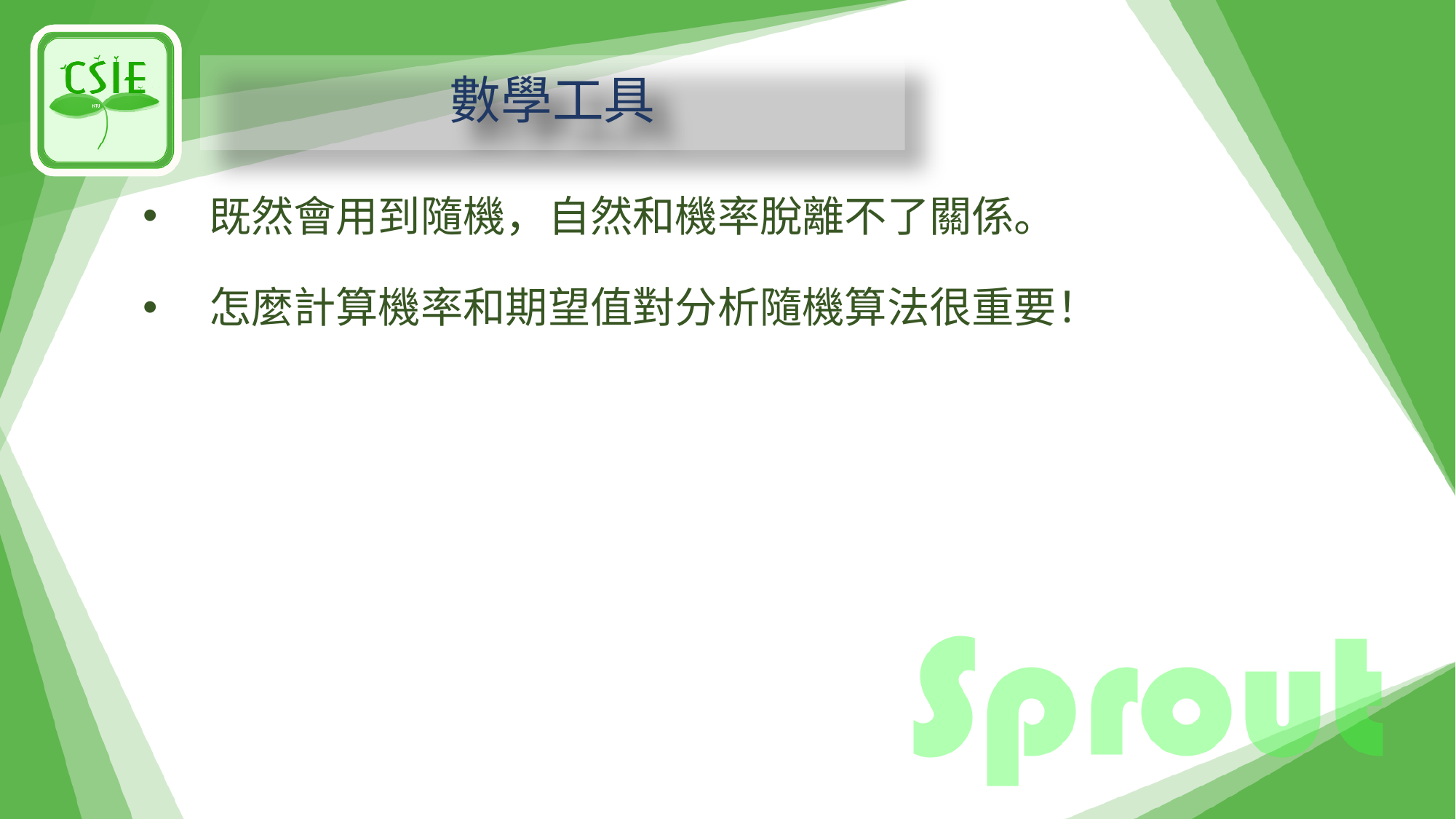

# 數學工具
 既然會用到隨機，自然和機率脫離不了關係。

 怎麼計算機率和期望值對分析隨機算法很重要！